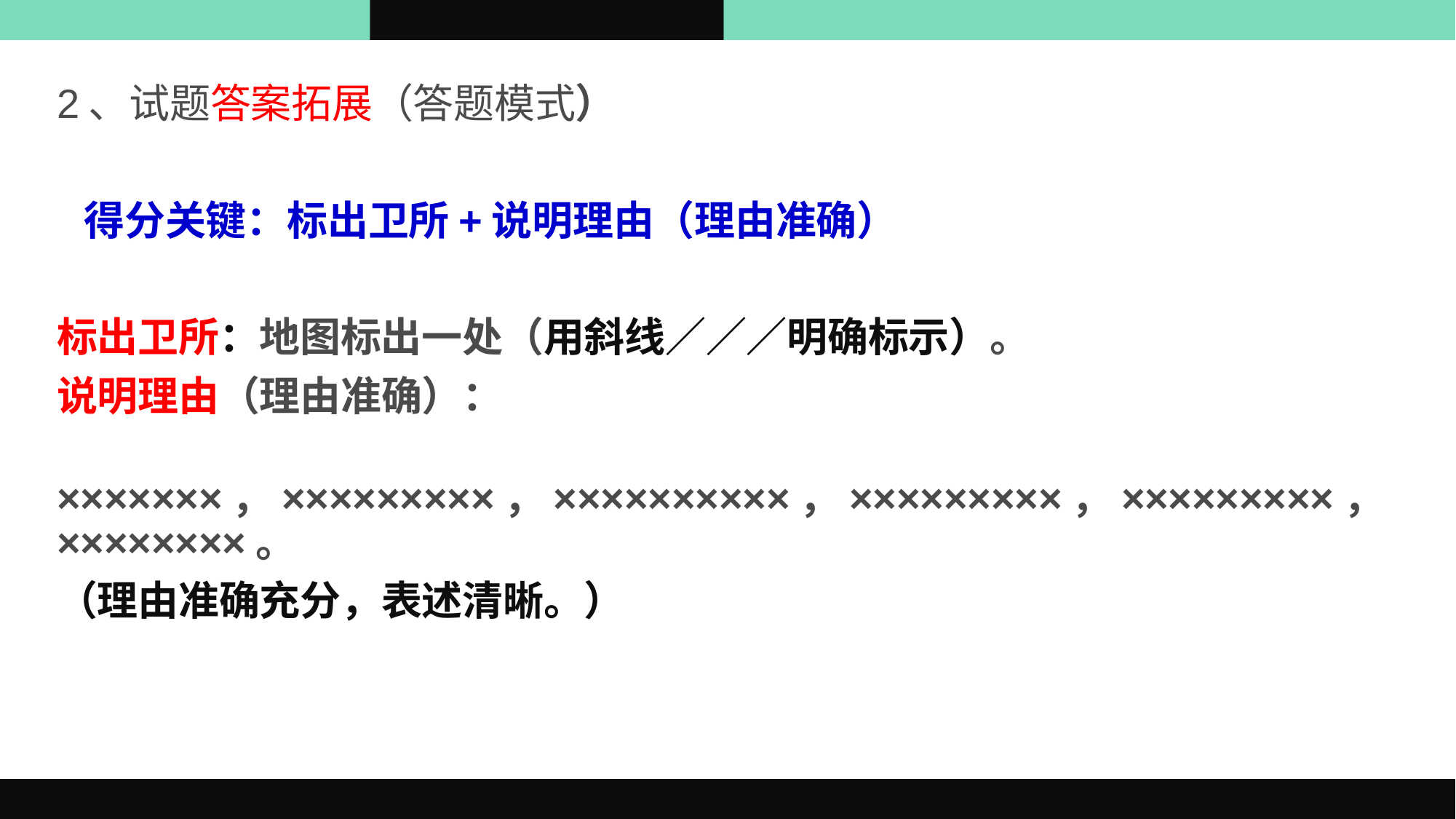

2、试题答案拓展（答题模式）

  得分关键：标出卫所+说明理由（理由准确）

标出卫所：地图标出一处（用斜线／／／明确标示）。
说明理由（理由准确）：
   ×××××××，×××××××××，××××××××××，×××××××××，×××××××××，××××××××。
（理由准确充分，表述清晰。）